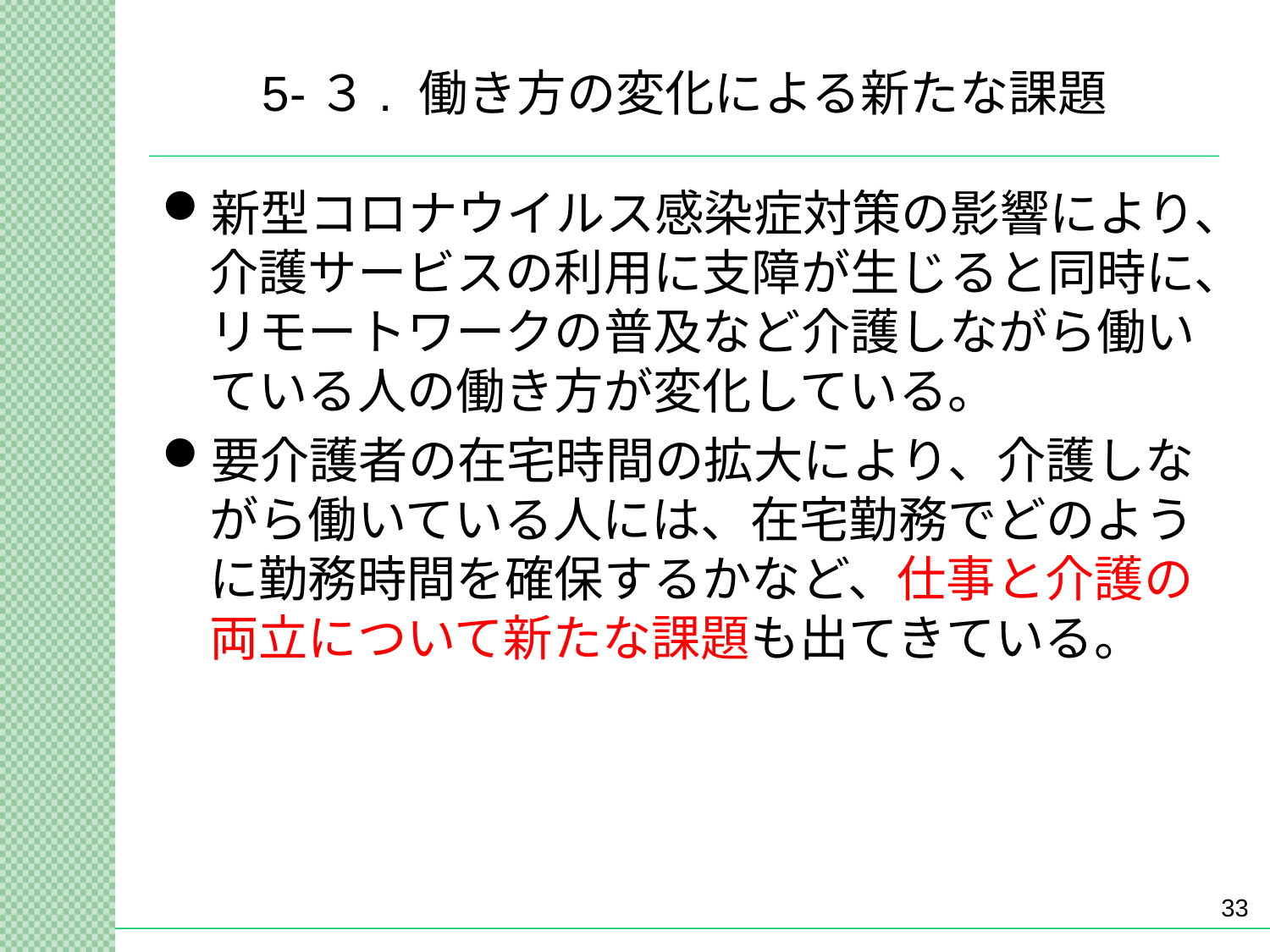

# 5-３. 働き方の変化による新たな課題
新型コロナウイルス感染症対策の影響により、介護サービスの利用に支障が生じると同時に、リモートワークの普及など介護しながら働いている人の働き方が変化している。
要介護者の在宅時間の拡大により、介護しながら働いている人には、在宅勤務でどのように勤務時間を確保するかなど、仕事と介護の両立について新たな課題も出てきている。
33